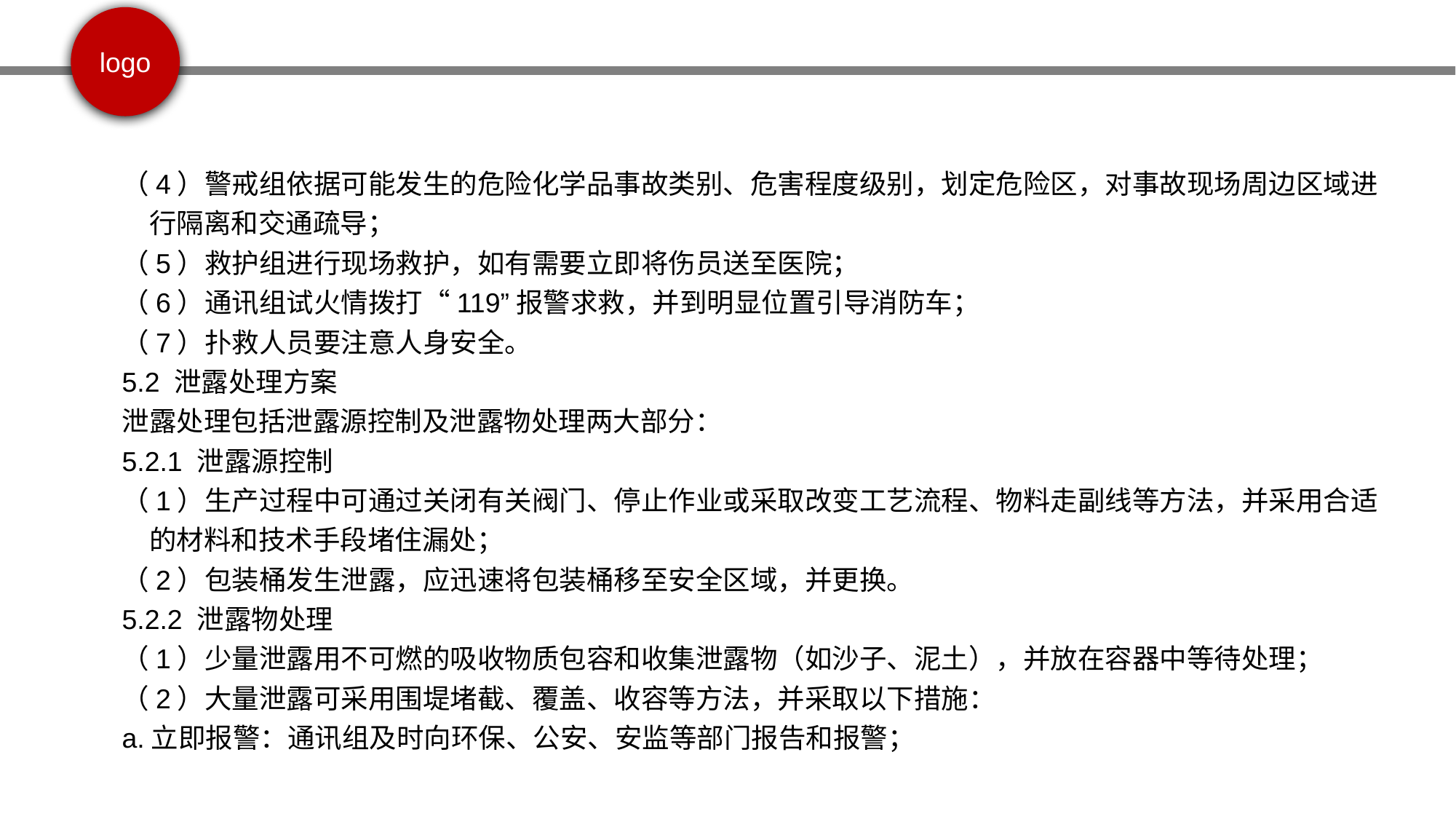

（4）警戒组依据可能发生的危险化学品事故类别、危害程度级别，划定危险区，对事故现场周边区域进行隔离和交通疏导；
（5）救护组进行现场救护，如有需要立即将伤员送至医院；
（6）通讯组试火情拨打“119”报警求救，并到明显位置引导消防车；
（7）扑救人员要注意人身安全。
5.2 泄露处理方案
泄露处理包括泄露源控制及泄露物处理两大部分：
5.2.1 泄露源控制
（1）生产过程中可通过关闭有关阀门、停止作业或采取改变工艺流程、物料走副线等方法，并采用合适的材料和技术手段堵住漏处；
（2）包装桶发生泄露，应迅速将包装桶移至安全区域，并更换。
5.2.2 泄露物处理
（1）少量泄露用不可燃的吸收物质包容和收集泄露物（如沙子、泥土），并放在容器中等待处理；
（2）大量泄露可采用围堤堵截、覆盖、收容等方法，并采取以下措施：
a.立即报警：通讯组及时向环保、公安、安监等部门报告和报警；